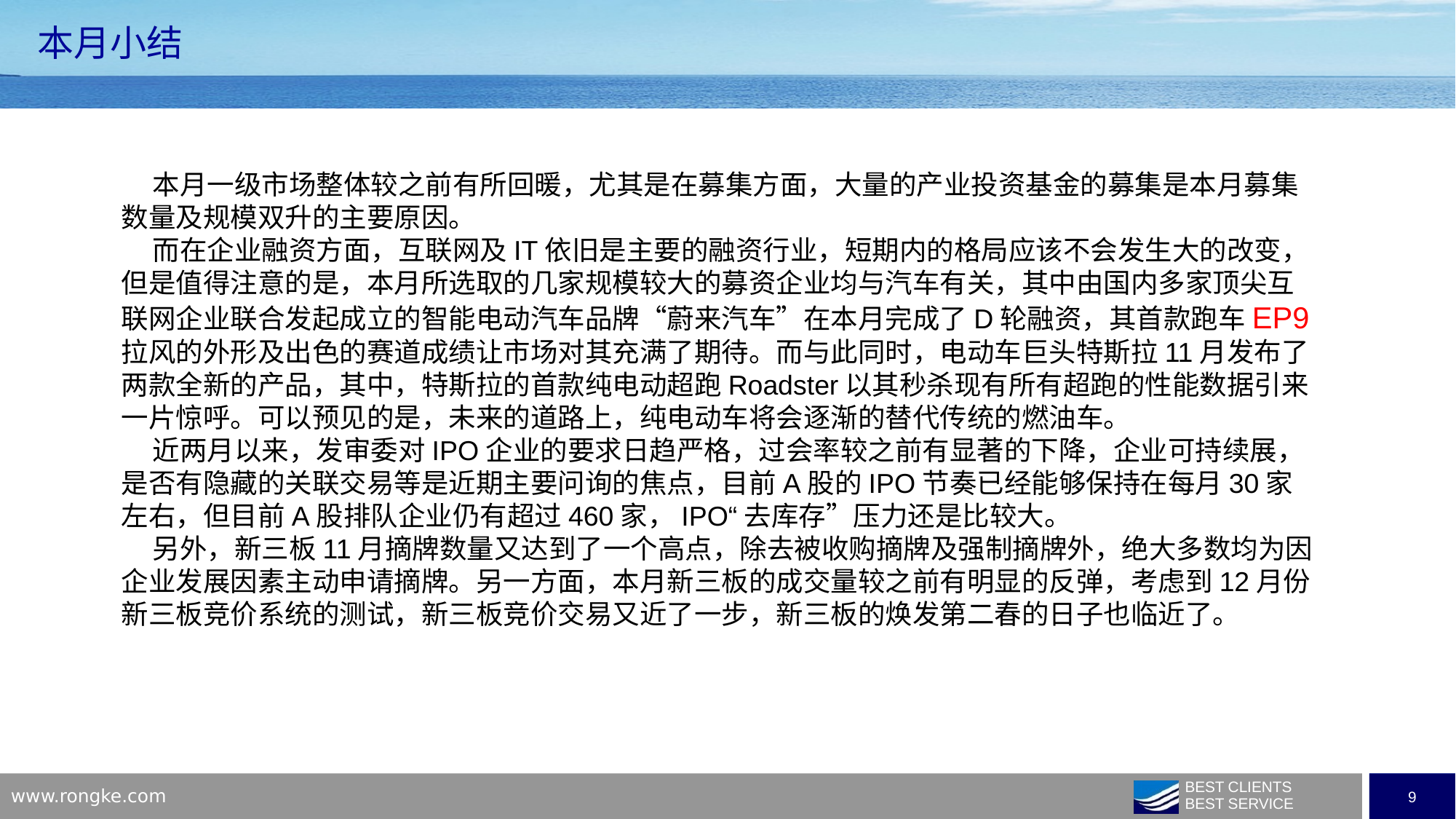

本月小结
    本月一级市场整体较之前有所回暖，尤其是在募集方面，大量的产业投资基金的募集是本月募集数量及规模双升的主要原因。
    而在企业融资方面，互联网及IT依旧是主要的融资行业，短期内的格局应该不会发生大的改变，但是值得注意的是，本月所选取的几家规模较大的募资企业均与汽车有关，其中由国内多家顶尖互联网企业联合发起成立的智能电动汽车品牌“蔚来汽车”在本月完成了D轮融资，其首款跑车EP9拉风的外形及出色的赛道成绩让市场对其充满了期待。而与此同时，电动车巨头特斯拉11月发布了两款全新的产品，其中，特斯拉的首款纯电动超跑Roadster以其秒杀现有所有超跑的性能数据引来一片惊呼。可以预见的是，未来的道路上，纯电动车将会逐渐的替代传统的燃油车。
    近两月以来，发审委对IPO企业的要求日趋严格，过会率较之前有显著的下降，企业可持续展，是否有隐藏的关联交易等是近期主要问询的焦点，目前A股的IPO节奏已经能够保持在每月30家左右，但目前A股排队企业仍有超过460家，IPO“去库存”压力还是比较大。
    另外，新三板11月摘牌数量又达到了一个高点，除去被收购摘牌及强制摘牌外，绝大多数均为因企业发展因素主动申请摘牌。另一方面，本月新三板的成交量较之前有明显的反弹，考虑到12月份新三板竞价系统的测试，新三板竞价交易又近了一步，新三板的焕发第二春的日子也临近了。